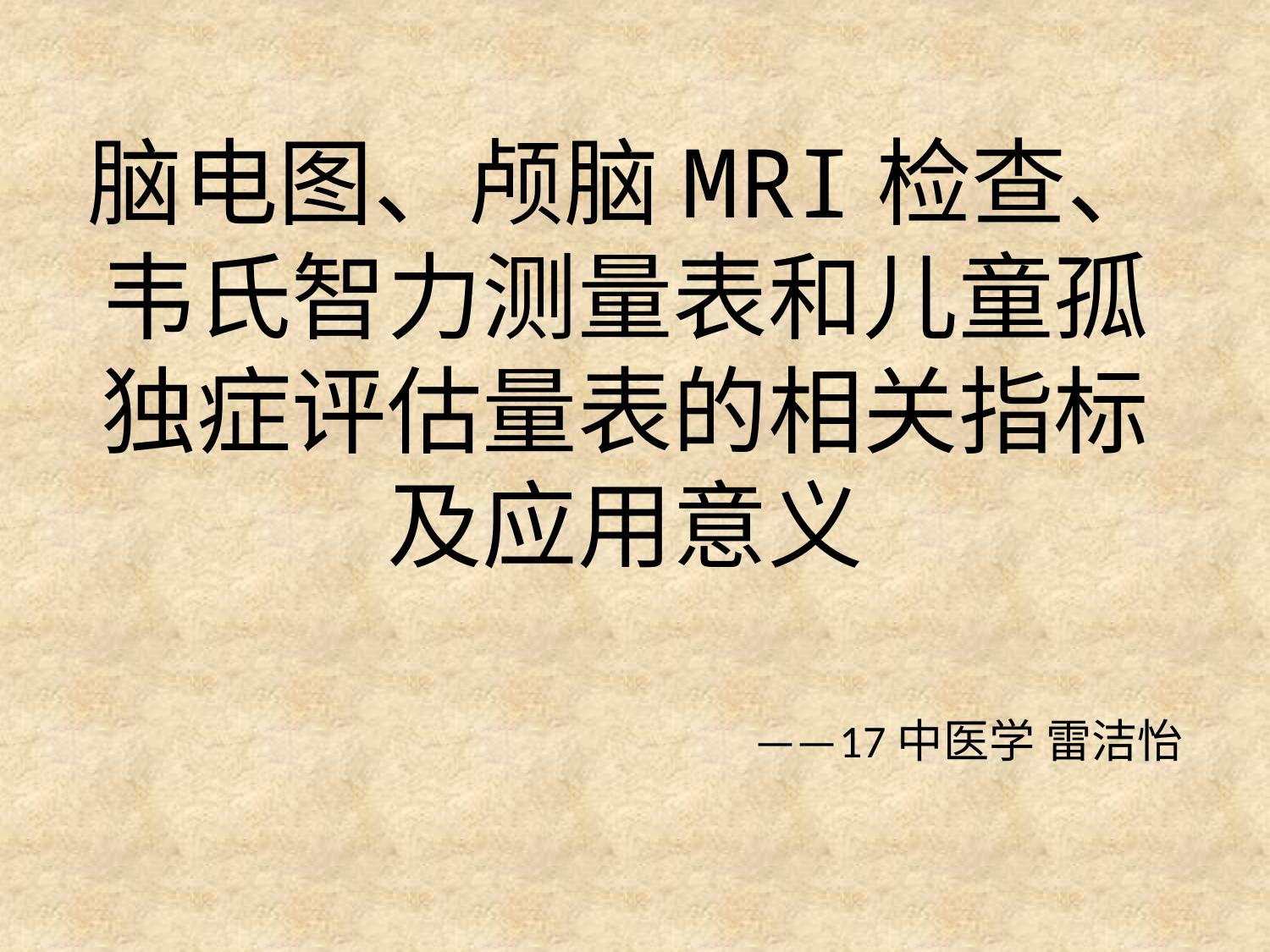

脑电图、颅脑MRI检查、韦氏智力测量表和儿童孤独症评估量表的相关指标及应用意义
                                                ——17中医学 雷洁怡